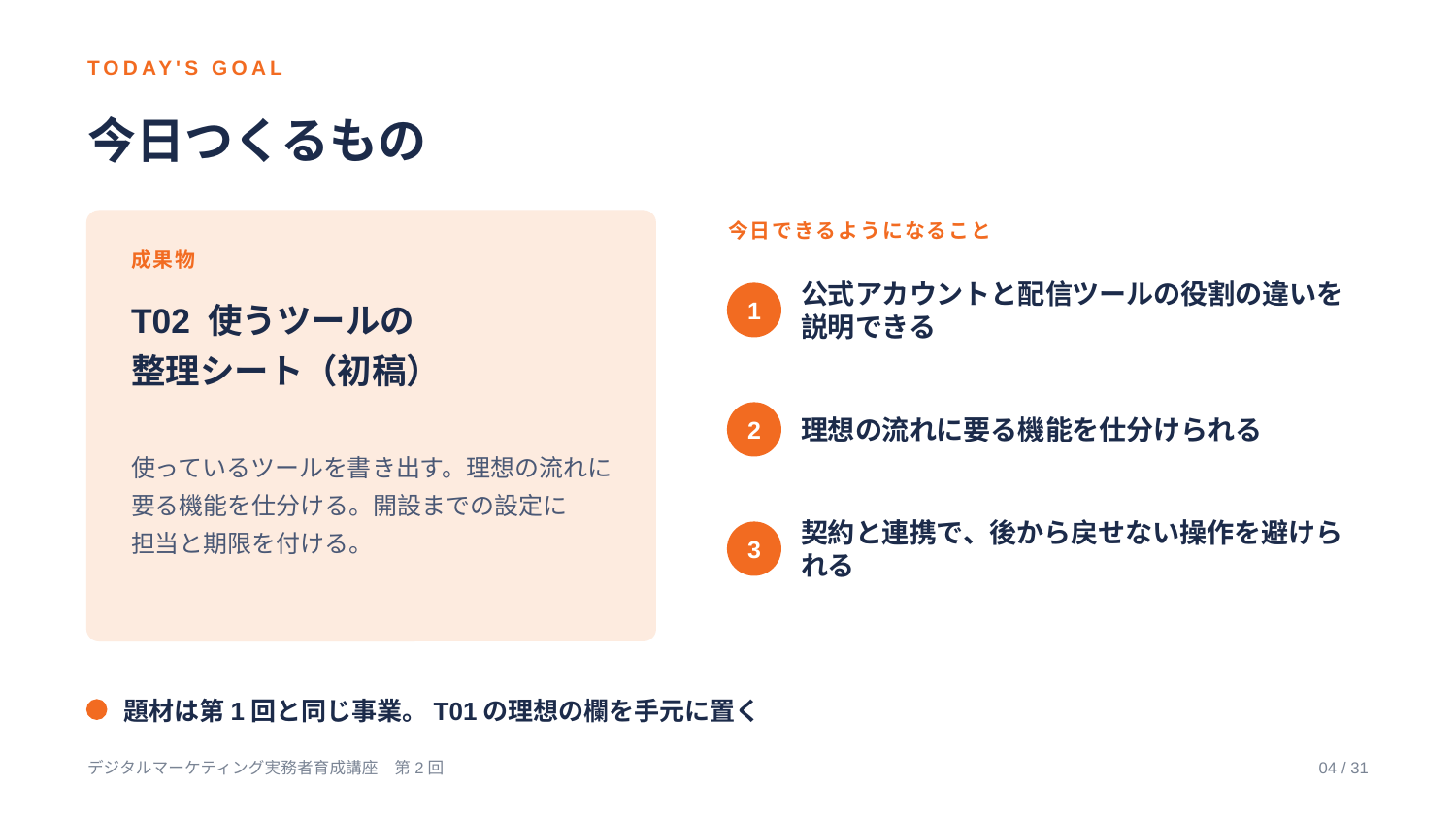

TODAY'S GOAL
今日つくるもの

今日できるようになること
成果物
公式アカウントと配信ツールの役割の違いを説明できる

1
T02 使うツールの
整理シート（初稿）
理想の流れに要る機能を仕分けられる

2
使っているツールを書き出す。理想の流れに
要る機能を仕分ける。開設までの設定に
担当と期限を付ける。
契約と連携で、後から戻せない操作を避けられる

3
題材は第1回と同じ事業。T01の理想の欄を手元に置く

デジタルマーケティング実務者育成講座　第2回
04 / 31